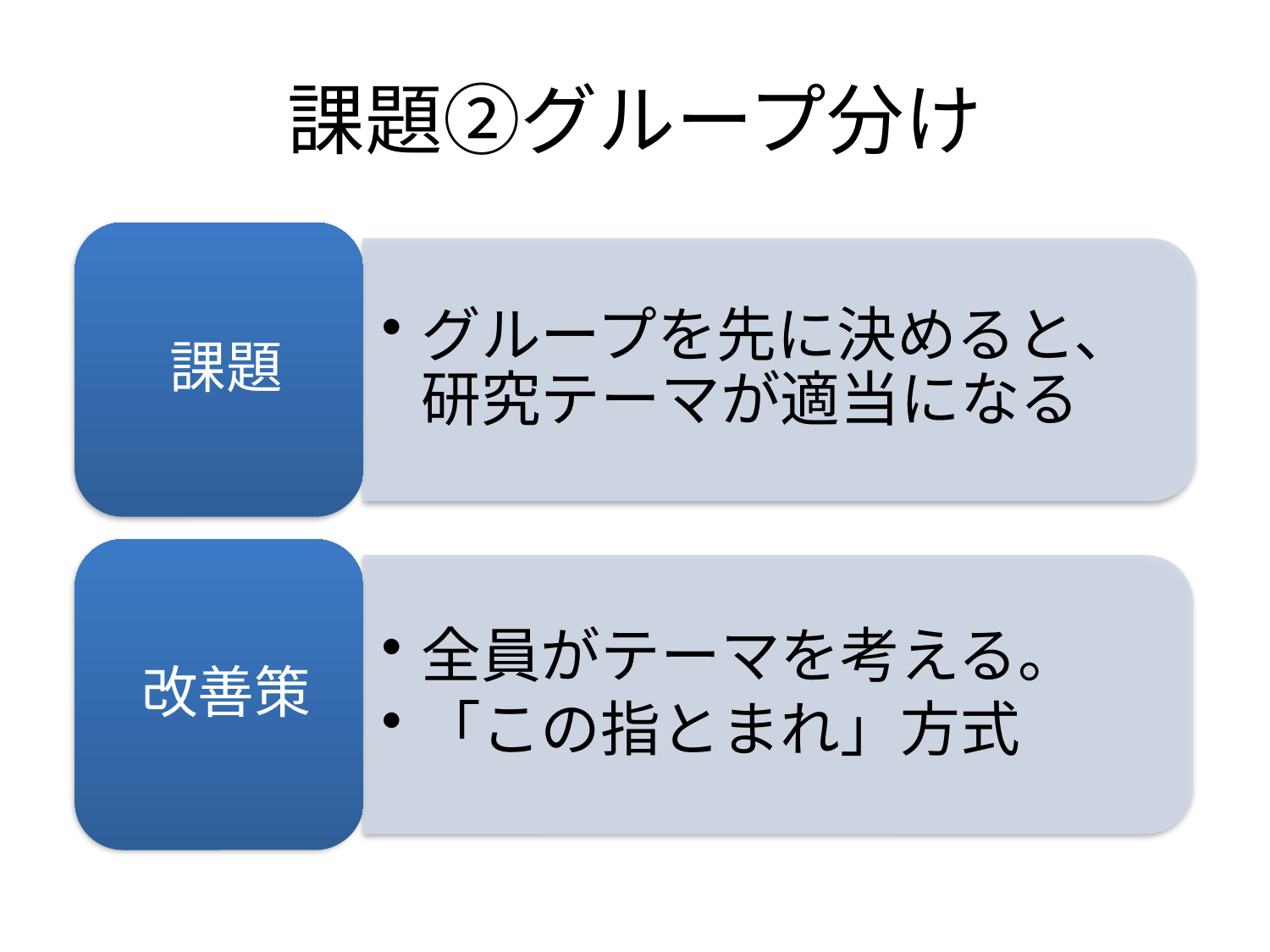

# 課題②グループ分け
グループを先に決めると、研究テーマが適当になる
課題
全員がテーマを考える。
「この指とまれ」方式
改善策